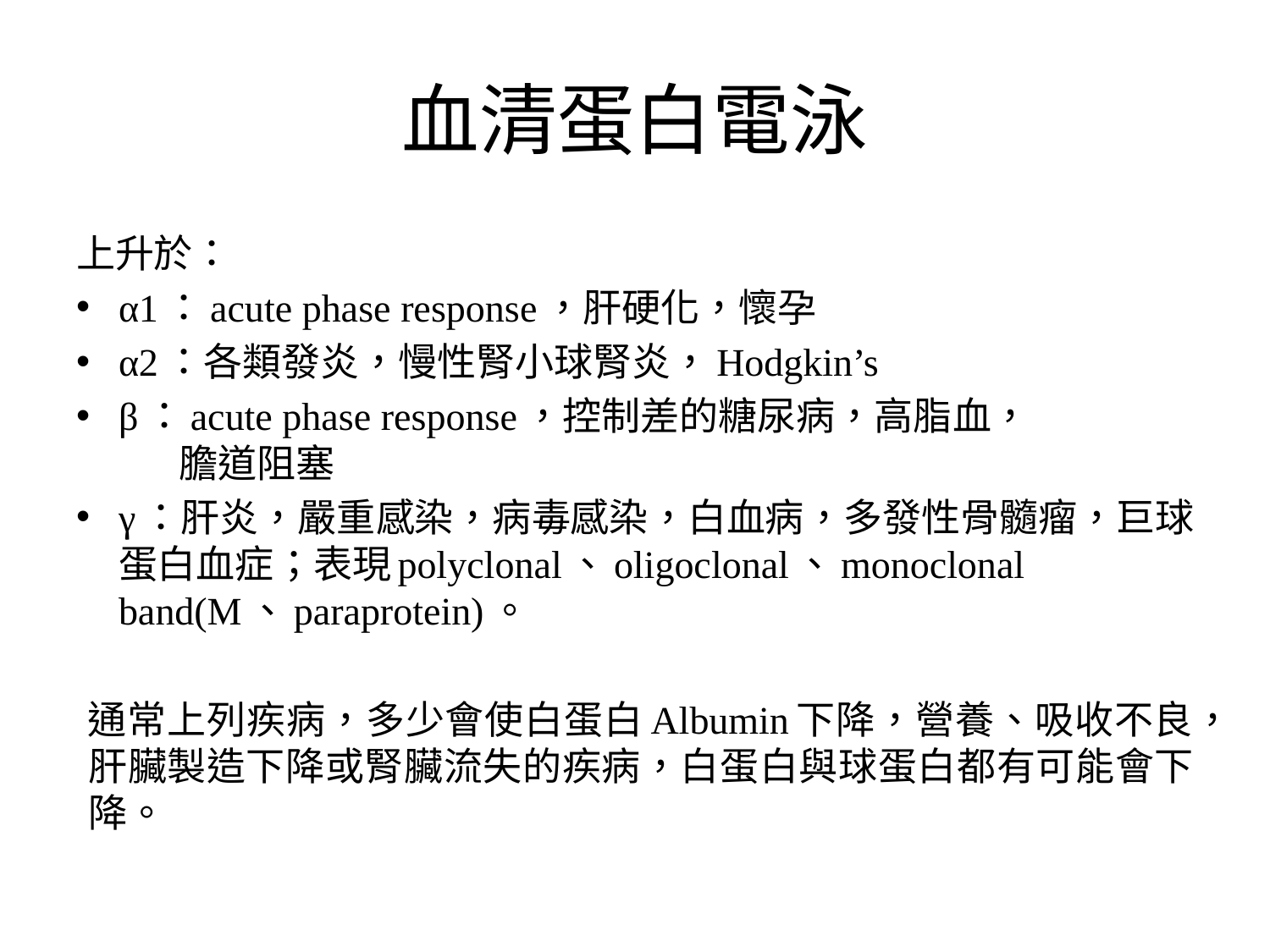

# 血清蛋白電泳
上升於：
α1：acute phase response，肝硬化，懷孕
α2：各類發炎，慢性腎小球腎炎，Hodgkin’s
β：acute phase response，控制差的糖尿病，高脂血，
       膽道阻塞
γ：肝炎，嚴重感染，病毒感染，白血病，多發性骨髓瘤，巨球蛋白血症；表現polyclonal、oligoclonal、monoclonal band(M、paraprotein)。

通常上列疾病，多少會使白蛋白Albumin下降，營養、吸收不良，肝臟製造下降或腎臟流失的疾病，白蛋白與球蛋白都有可能會下降。